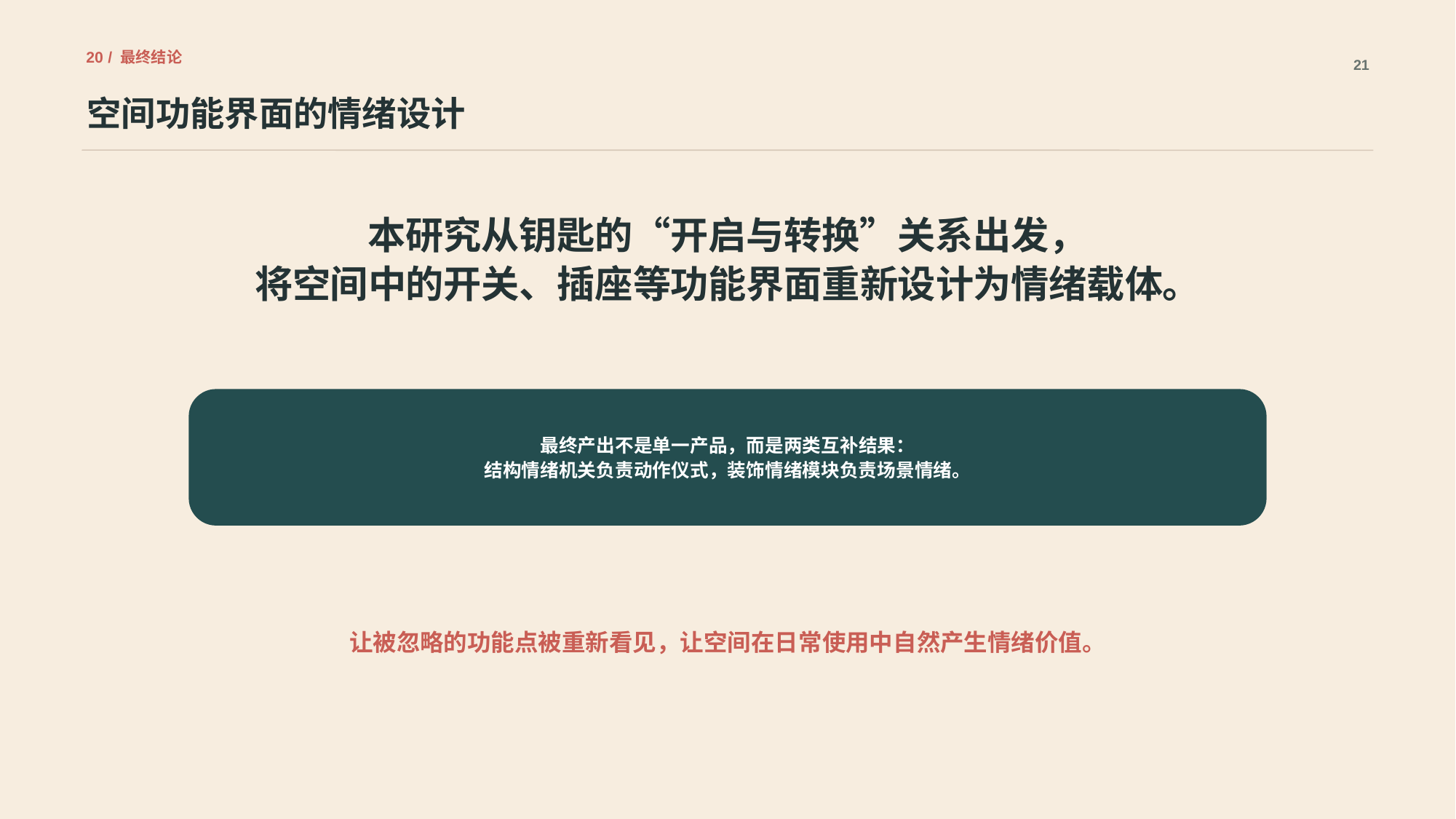

20 / 最终结论
21
空间功能界面的情绪设计

本研究从钥匙的“开启与转换”关系出发，
将空间中的开关、插座等功能界面重新设计为情绪载体。

最终产出不是单一产品，而是两类互补结果：
结构情绪机关负责动作仪式，装饰情绪模块负责场景情绪。
让被忽略的功能点被重新看见，让空间在日常使用中自然产生情绪价值。